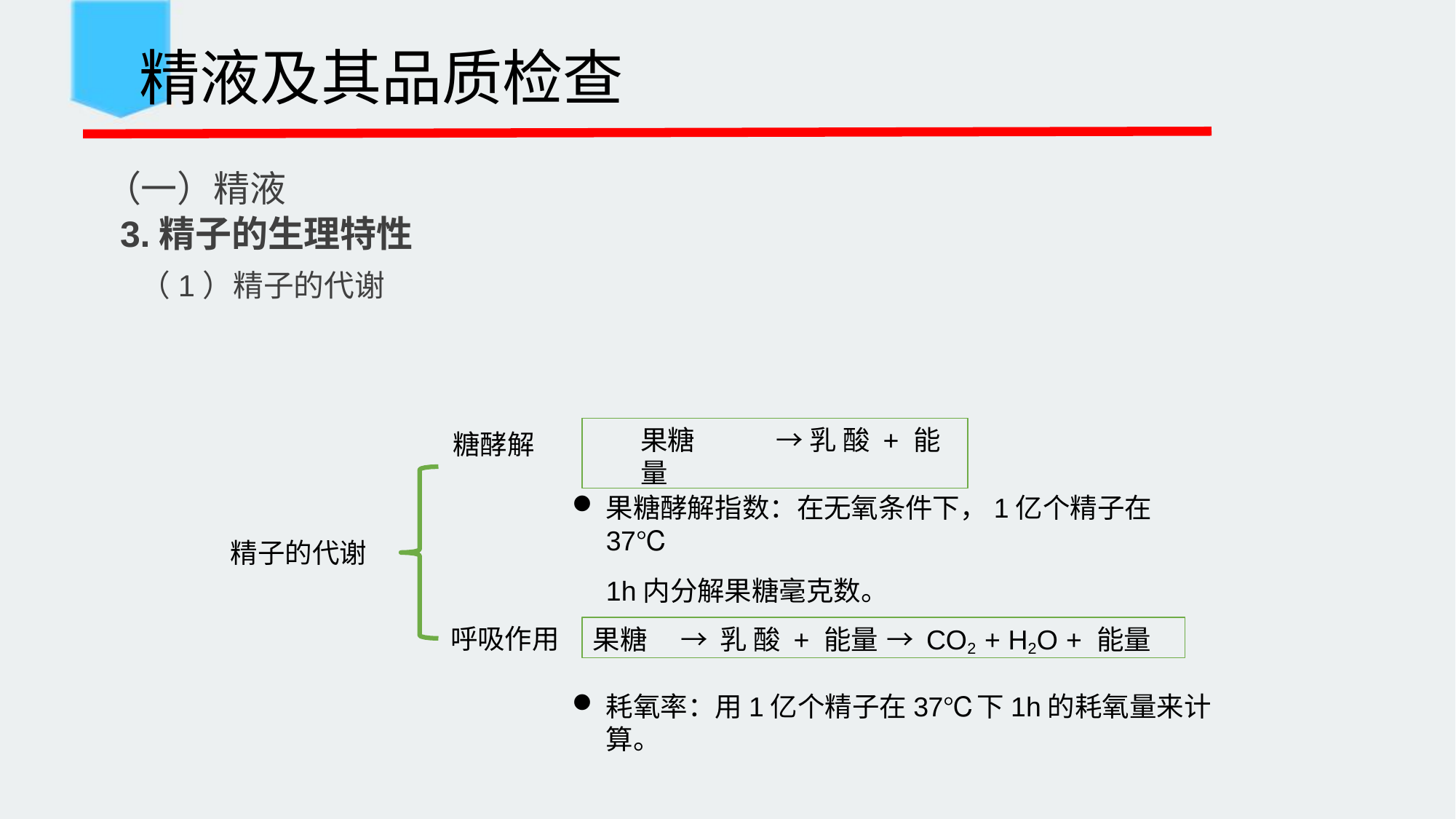

精液及其品质检查
  （一）精液
    3.精子的生理特性
（1）精子的代谢
果糖	→ 乳 酸 + 能 量
糖酵解

果糖酵解指数：在无氧条件下，1亿个精子在37℃
1h内分解果糖毫克数。
精子的代谢
果糖	→  乳 酸 + 能量	→ CO2 + H2O + 能量
呼吸作用
耗氧率：用1亿个精子在37℃下1h的耗氧量来计算。